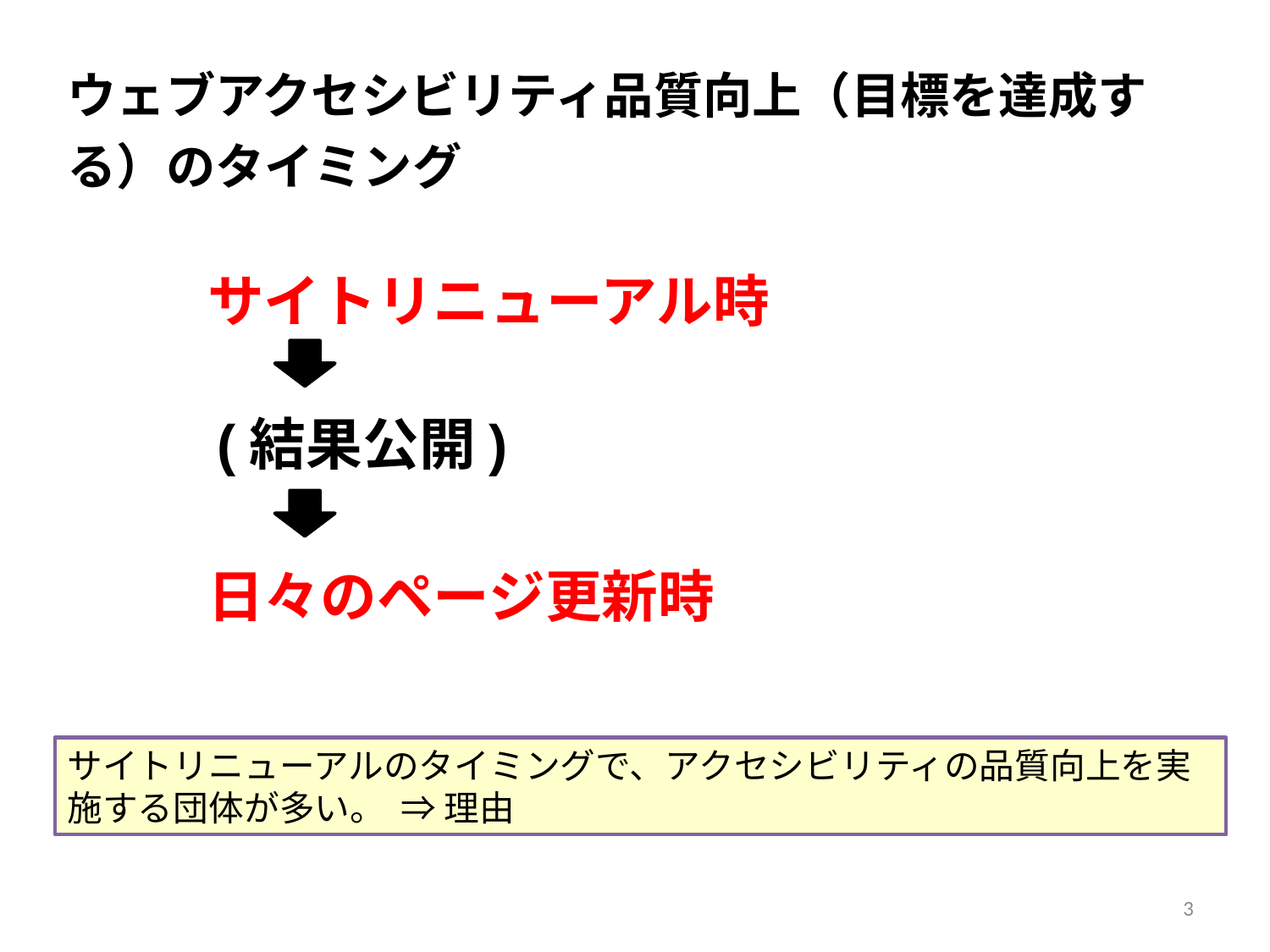

ウェブアクセシビリティ品質向上（目標を達成する）のタイミング
サイトリニューアル時

(結果公開)

日々のページ更新時
サイトリニューアルのタイミングで、アクセシビリティの品質向上を実施する団体が多い。  ⇒ 理由
3